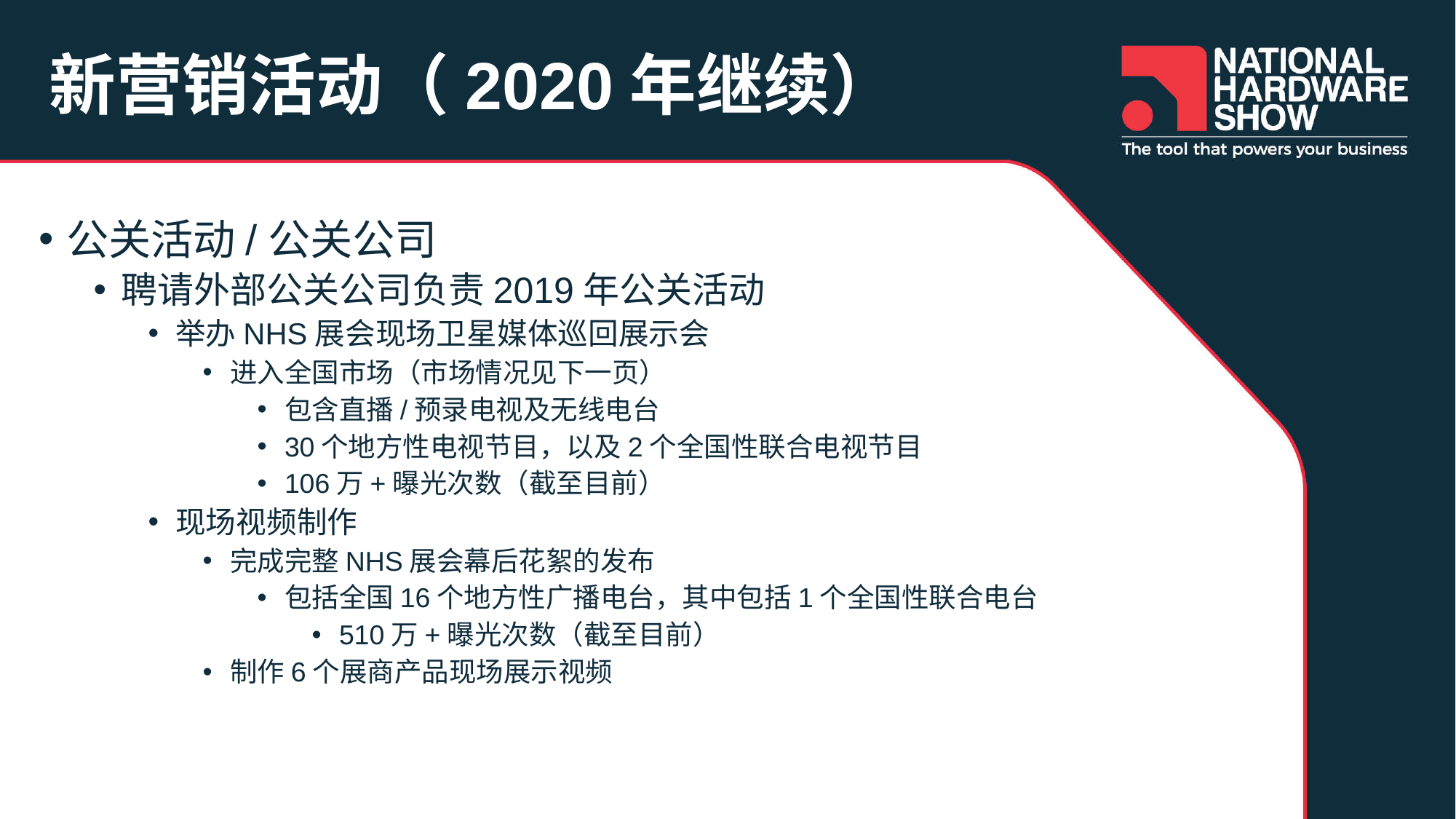

# 新营销活动（2020年继续）
公关活动/公关公司
聘请外部公关公司负责2019年公关活动
举办NHS展会现场卫星媒体巡回展示会
进入全国市场（市场情况见下一页）
包含直播/预录电视及无线电台
30个地方性电视节目，以及2个全国性联合电视节目
106万+曝光次数（截至目前）
现场视频制作
完成完整NHS展会幕后花絮的发布
包括全国16个地方性广播电台，其中包括1个全国性联合电台
510万+曝光次数（截至目前）
制作6个展商产品现场展示视频